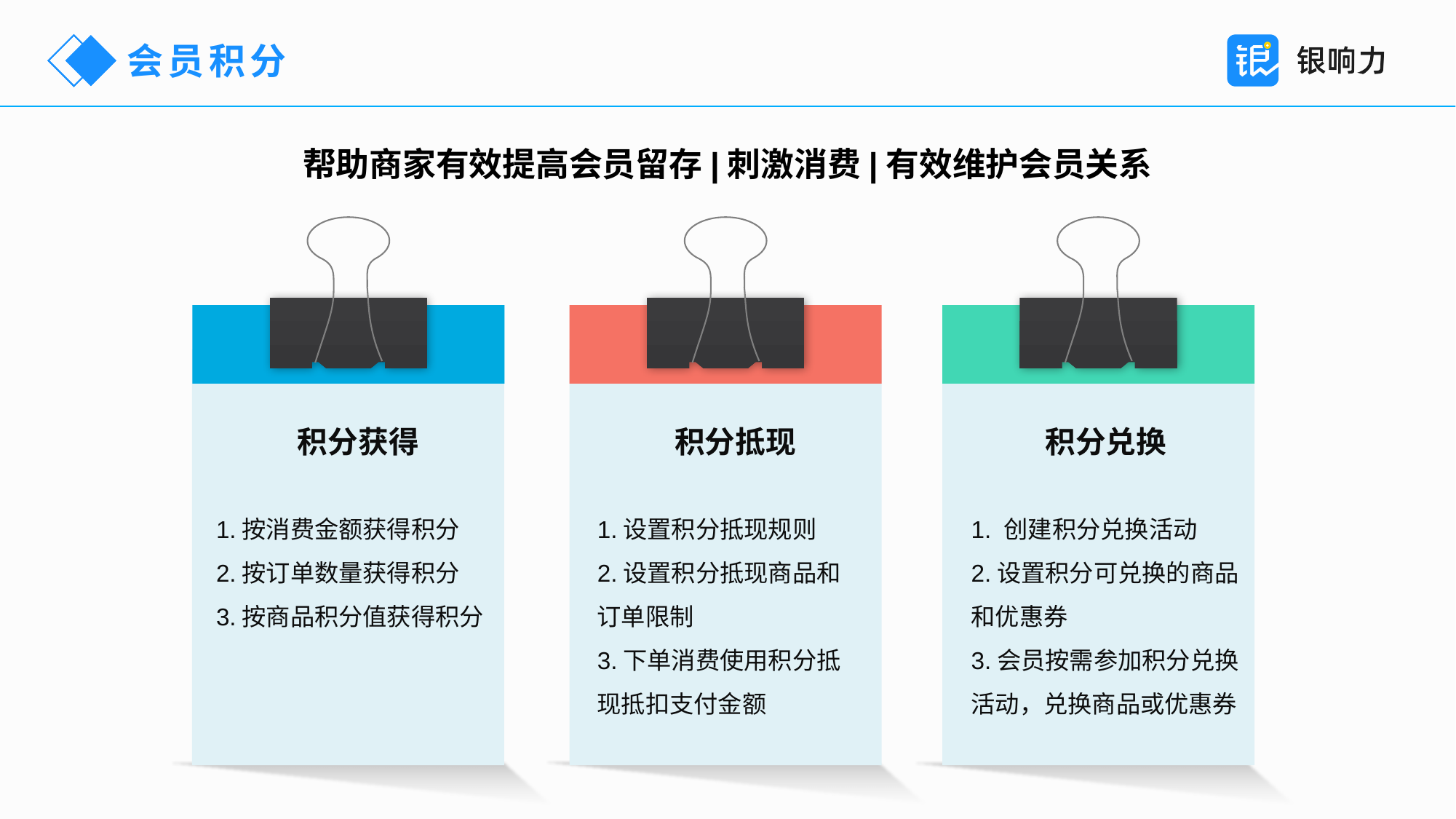

会员积分
帮助商家有效提高会员留存|刺激消费|有效维护会员关系

 积分获得
 积分抵现
 积分兑换
1.按消费金额获得积分
2.按订单数量获得积分
3.按商品积分值获得积分
1.设置积分抵现规则
2.设置积分抵现商品和订单限制
3.下单消费使用积分抵现抵扣支付金额
1. 创建积分兑换活动
2.设置积分可兑换的商品
和优惠券
3.会员按需参加积分兑换活动，兑换商品或优惠券